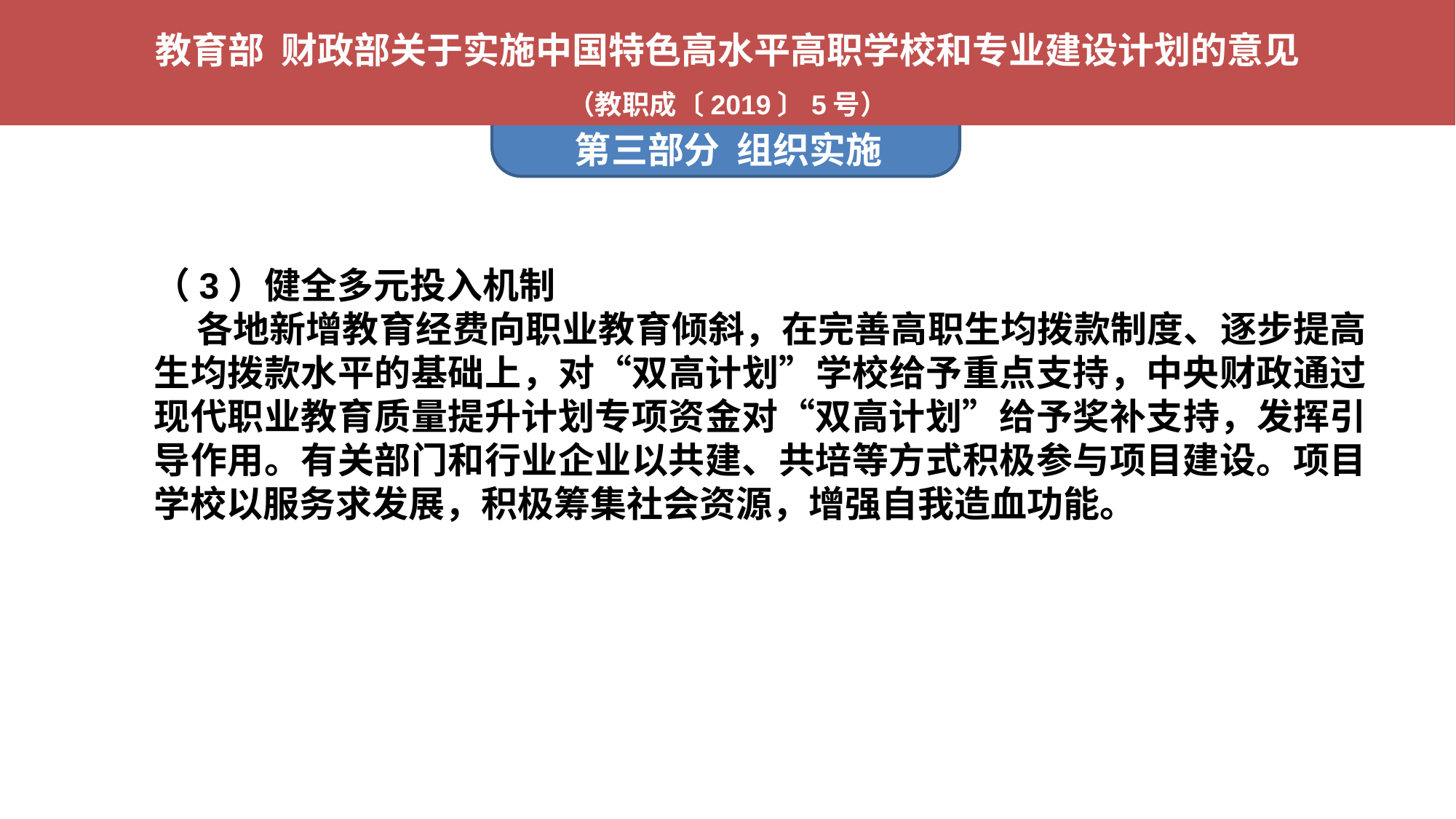

教育部  财政部关于实施中国特色高水平高职学校和专业建设计划的意见
（教职成〔2019〕5号）

第三部分  组织实施
（3）健全多元投入机制
    各地新增教育经费向职业教育倾斜，在完善高职生均拨款制度、逐步提高生均拨款水平的基础上，对“双高计划”学校给予重点支持，中央财政通过现代职业教育质量提升计划专项资金对“双高计划”给予奖补支持，发挥引导作用。有关部门和行业企业以共建、共培等方式积极参与项目建设。项目学校以服务求发展，积极筹集社会资源，增强自我造血功能。